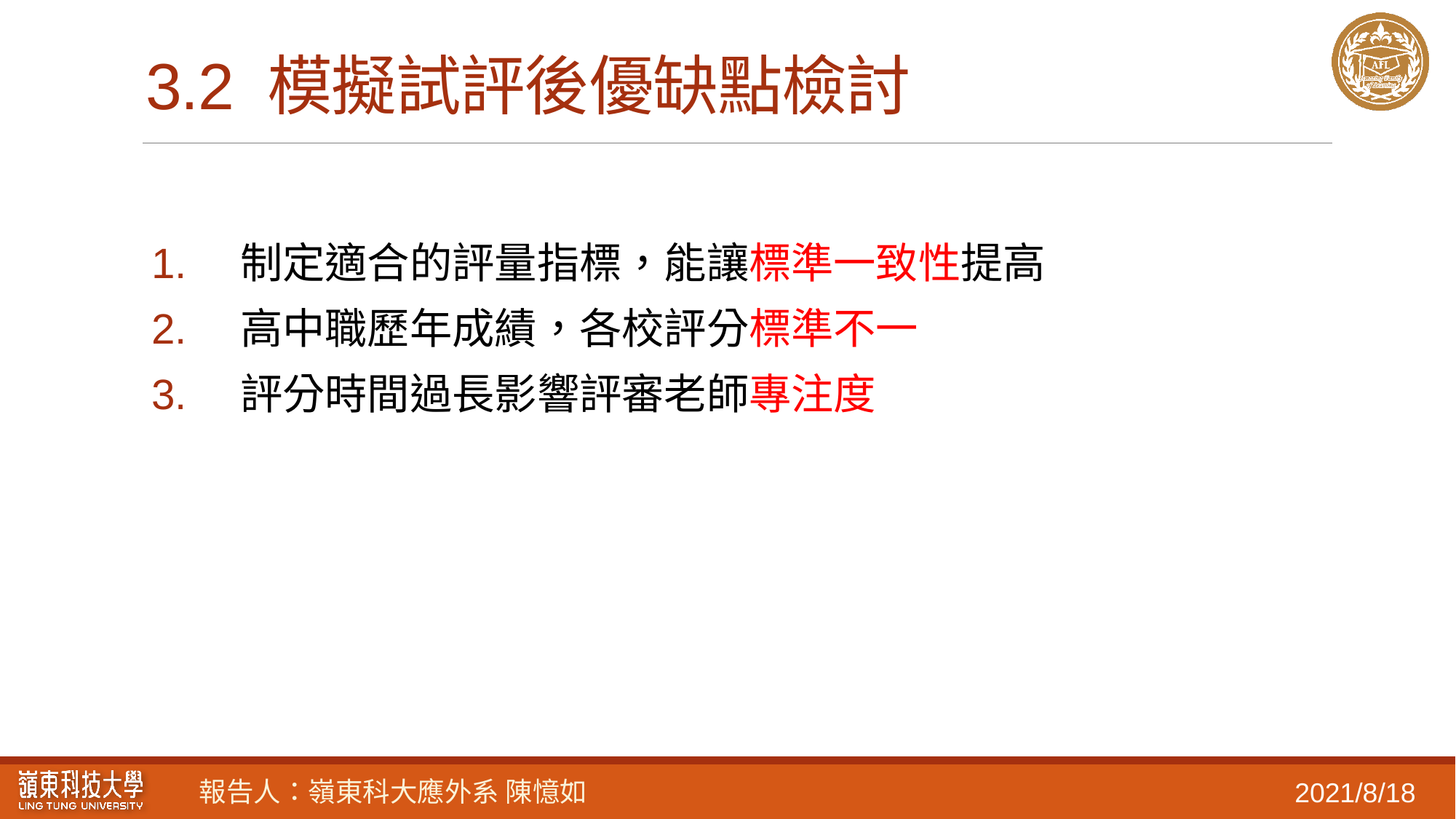

# 3.2 模擬試評後優缺點檢討

制定適合的評量指標，能讓標準一致性提高
高中職歷年成績，各校評分標準不一
評分時間過長影響評審老師專注度

2021/8/18